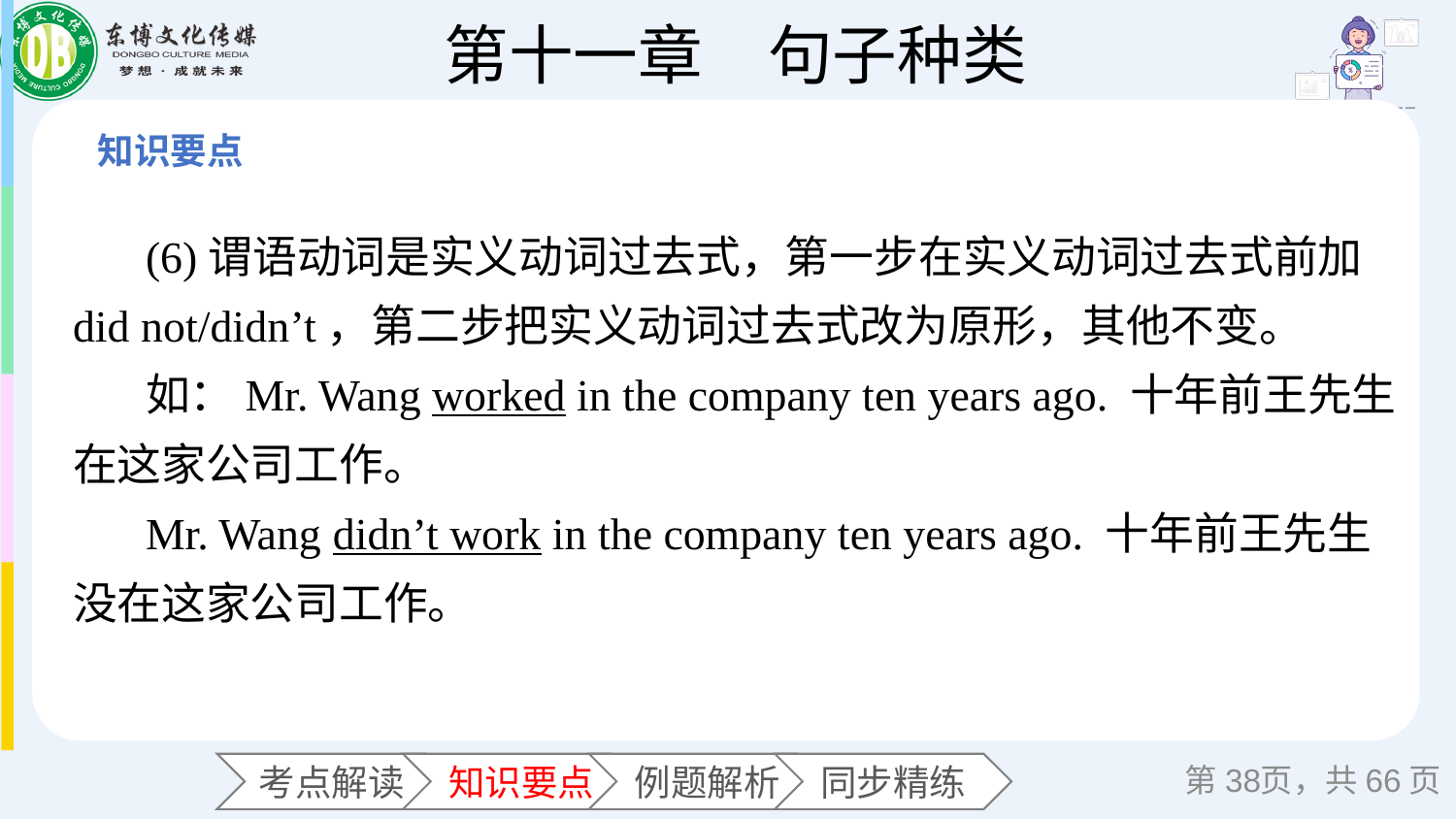

(6)谓语动词是实义动词过去式，第一步在实义动词过去式前加did not/didn’t，第二步把实义动词过去式改为原形，其他不变。
如：Mr. Wang worked in the company ten years ago. 十年前王先生在这家公司工作。
Mr. Wang didn’t work in the company ten years ago. 十年前王先生没在这家公司工作。
第38页，共66页